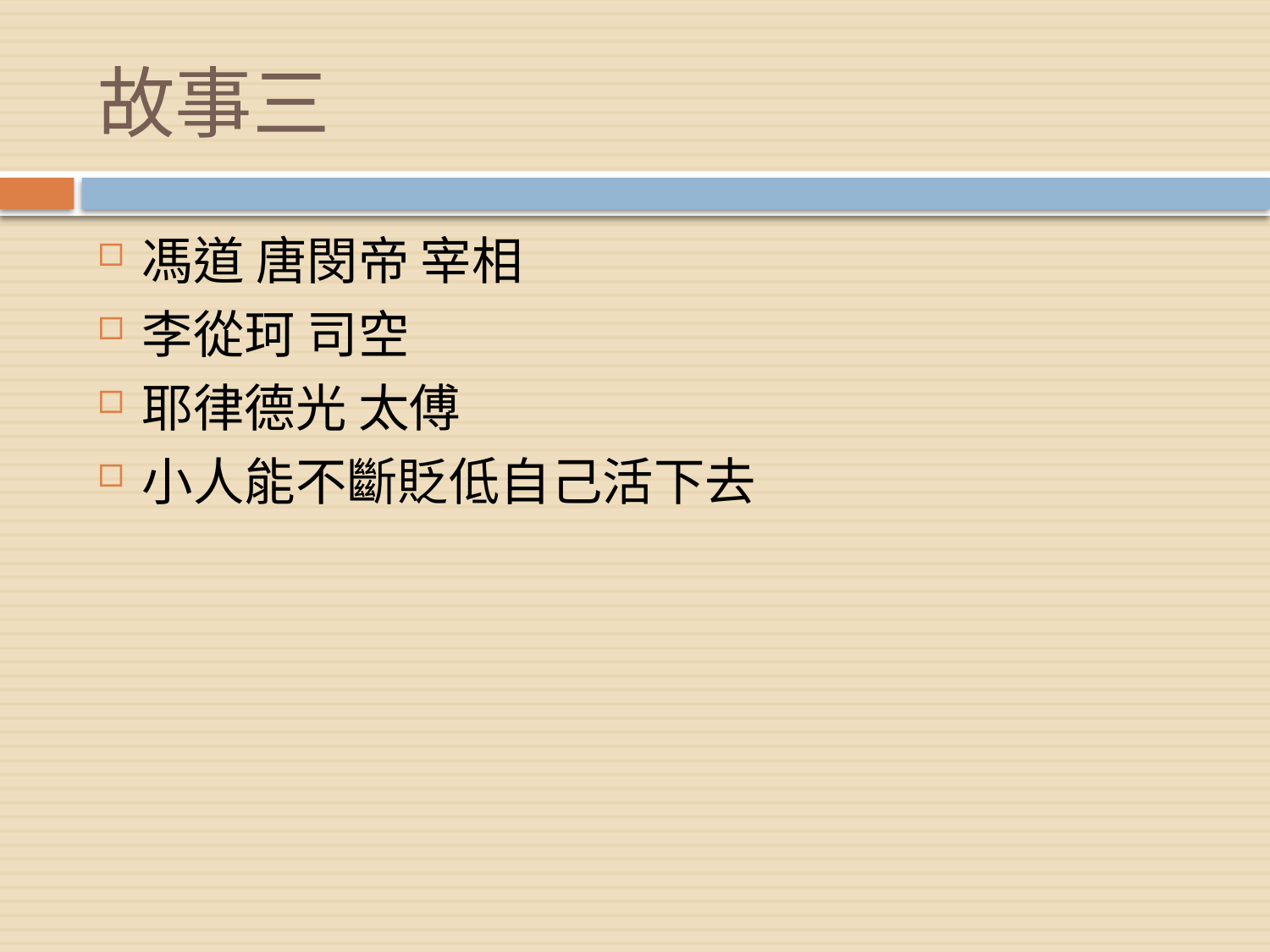

# 故事三
馮道 唐閔帝 宰相
李從珂 司空
耶律德光 太傅
小人能不斷貶低自己活下去